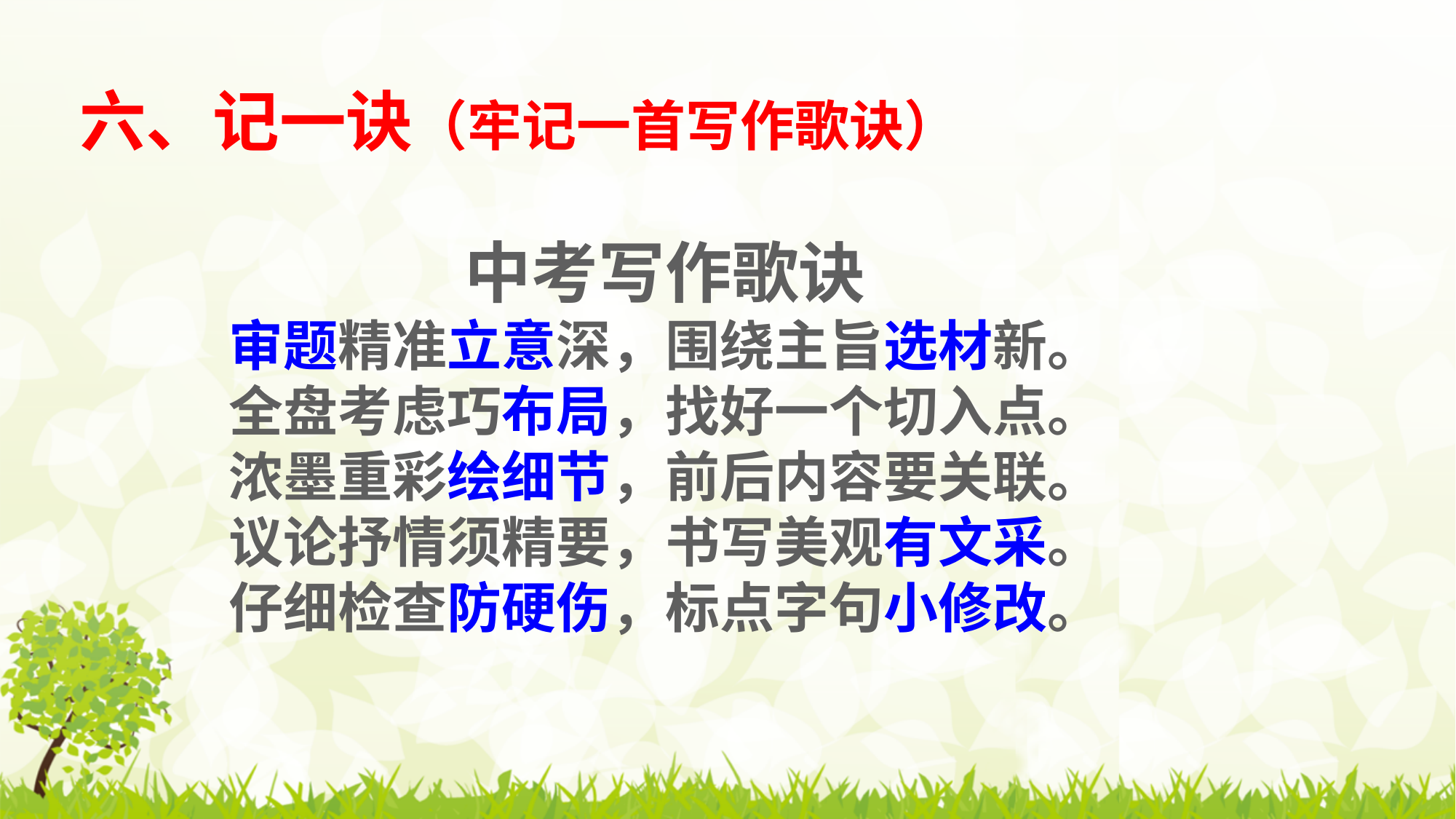

六、记一诀（牢记一首写作歌诀）

中考写作歌诀
审题精准立意深，围绕主旨选材新。
全盘考虑巧布局，找好一个切入点。
浓墨重彩绘细节，前后内容要关联。
议论抒情须精要，书写美观有文采。
仔细检查防硬伤，标点字句小修改。